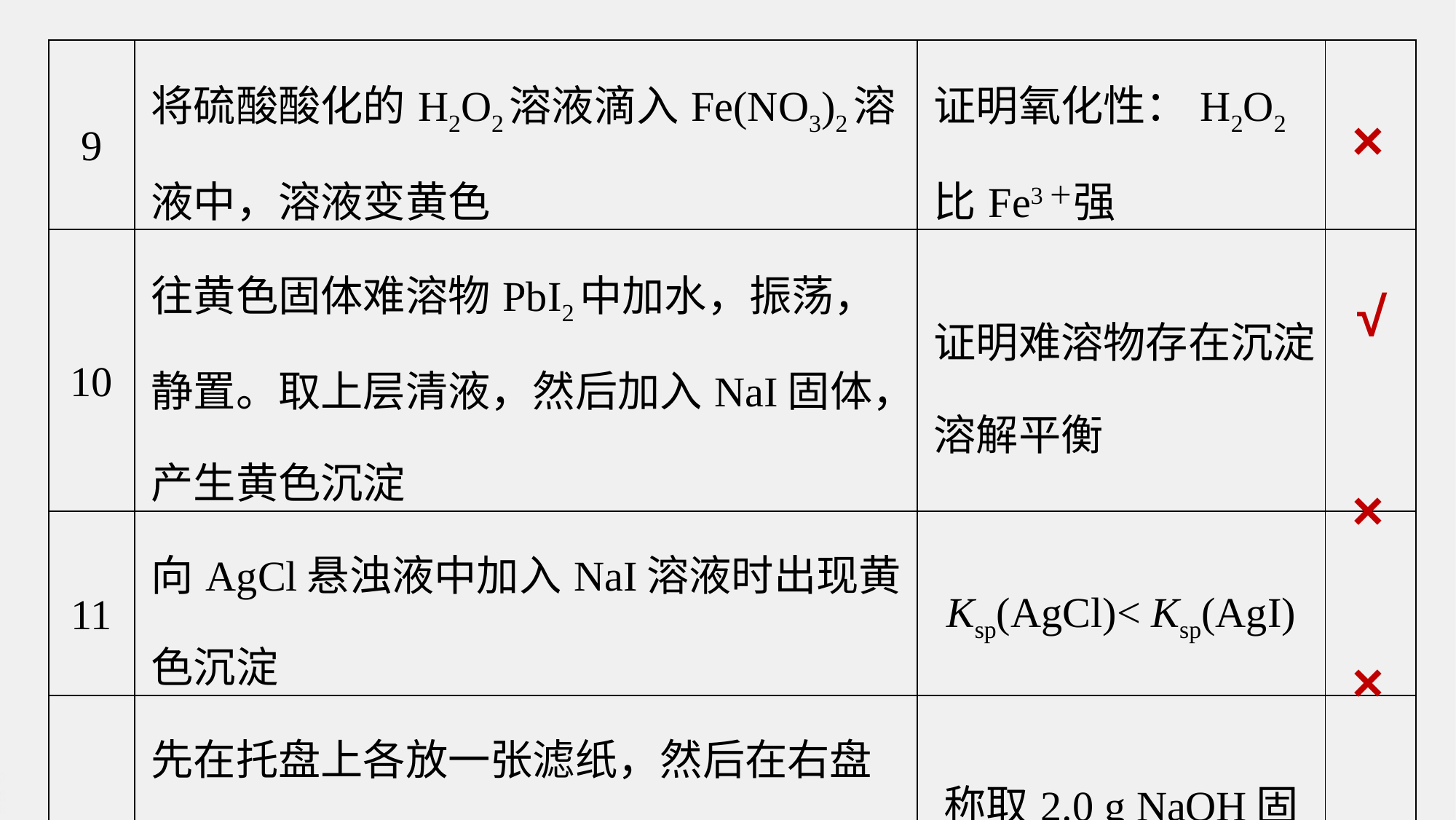

| 9 | 将硫酸酸化的H2O2溶液滴入Fe(NO3)2溶液中，溶液变黄色 | 证明氧化性：H2O2比Fe3＋强 |  |
| --- | --- | --- | --- |
| 10 | 往黄色固体难溶物PbI2中加水，振荡，静置。取上层清液，然后加入NaI固体，产生黄色沉淀 | 证明难溶物存在沉淀溶解平衡 |  |
| 11 | 向AgCl悬浊液中加入NaI溶液时出现黄色沉淀 | Ksp(AgCl)< Ksp(AgI) |  |
| 12 | 先在托盘上各放一张滤纸，然后在右盘上添加2 g砝码，左盘上添加NaOH固体 | 称取2.0 g NaOH固体 |  |
×
√
×
×